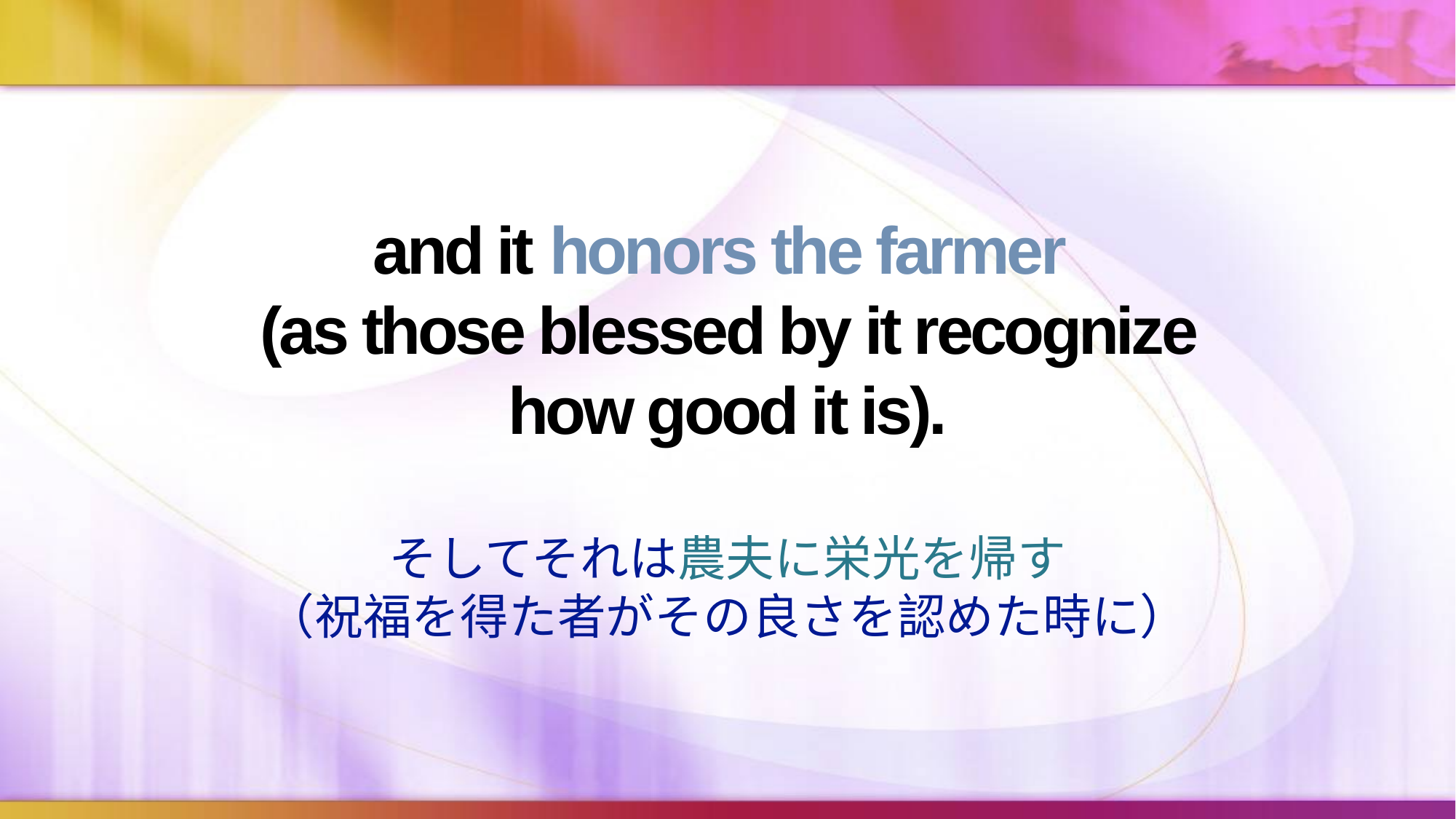

and it honors the farmer
(as those blessed by it recognize how good it is).

そしてそれは農夫に栄光を帰す
（祝福を得た者がその良さを認めた時に）